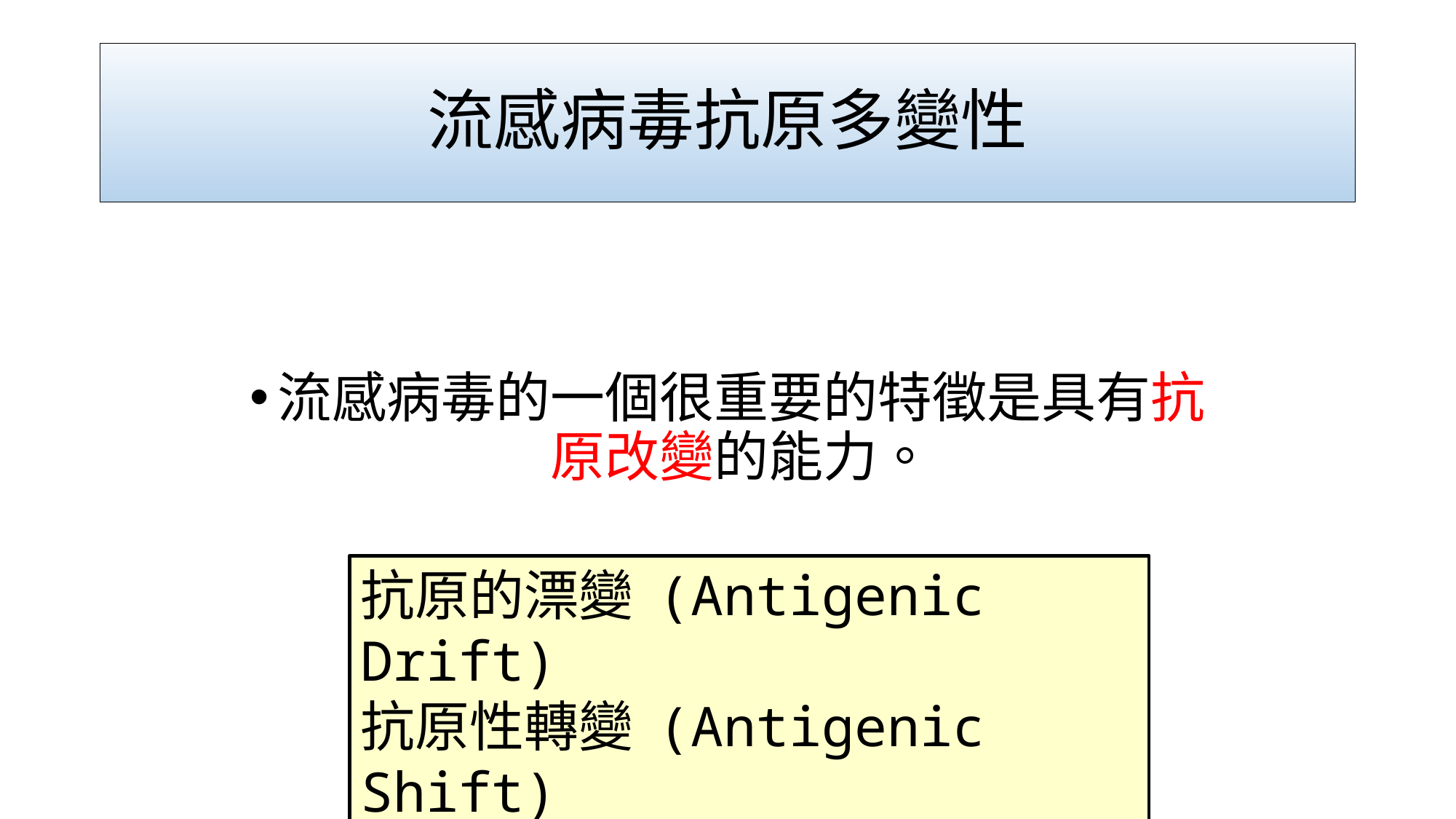

# 流感病毒抗原多變性
流感病毒的一個很重要的特徵是具有抗原改變的能力。
抗原的漂變 (Antigenic Drift)
抗原性轉變 (Antigenic Shift)